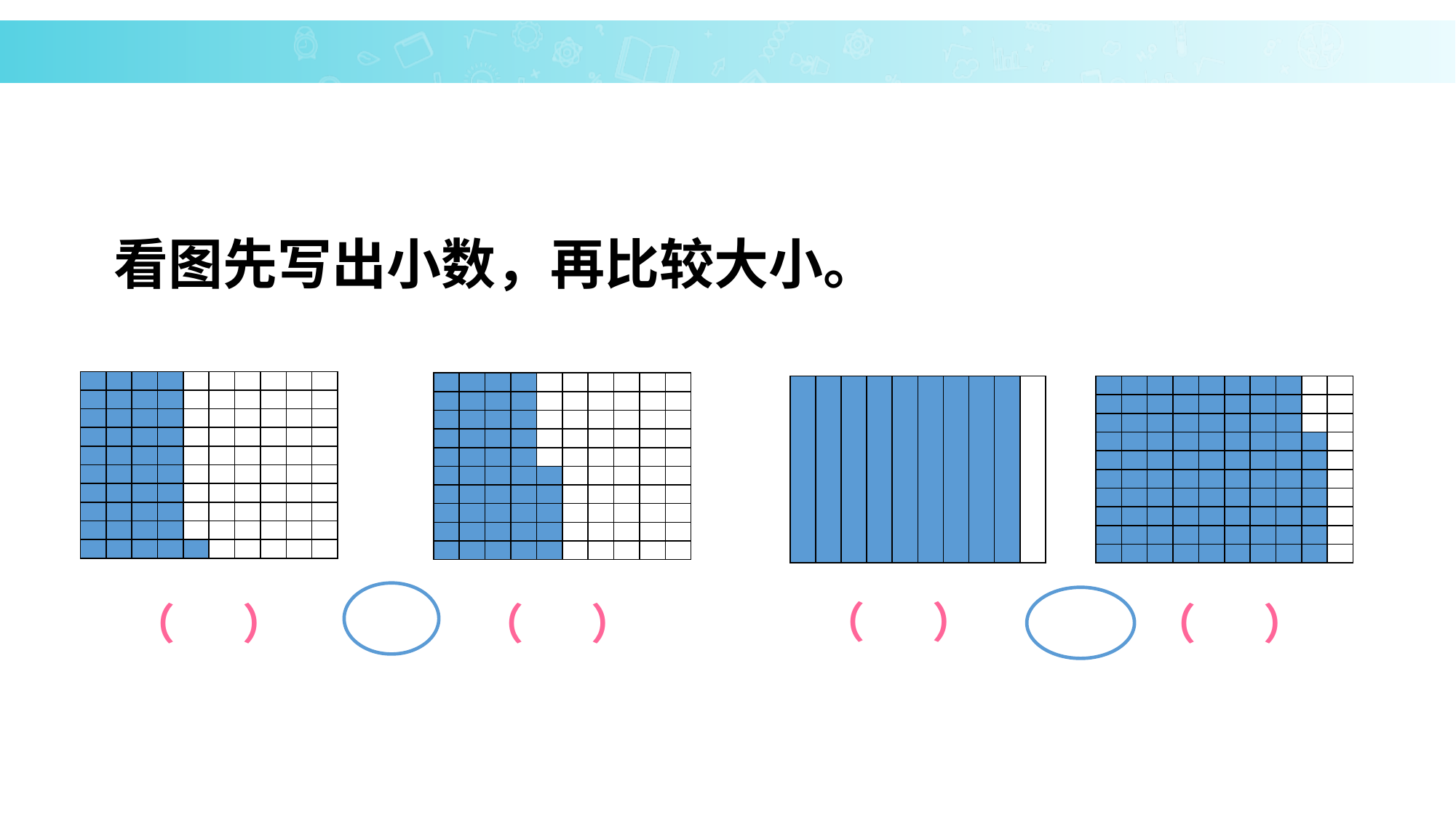

看图先写出小数，再比较大小。

（       ）
（       ）
（       ）
（       ）